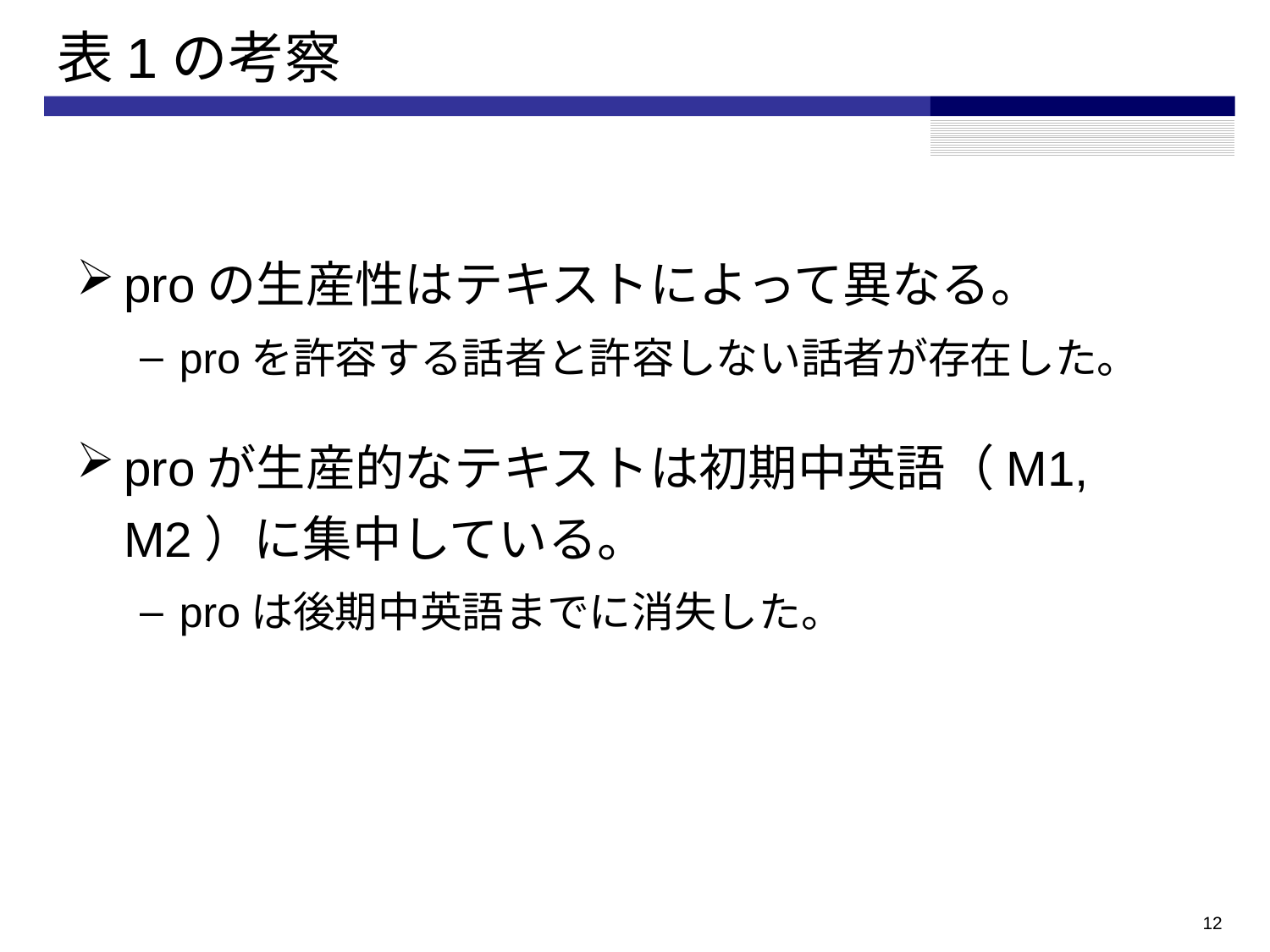

# 表1の考察

proの生産性はテキストによって異なる。
proを許容する話者と許容しない話者が存在した。
proが生産的なテキストは初期中英語（M1, M2）に集中している。
proは後期中英語までに消失した。
12